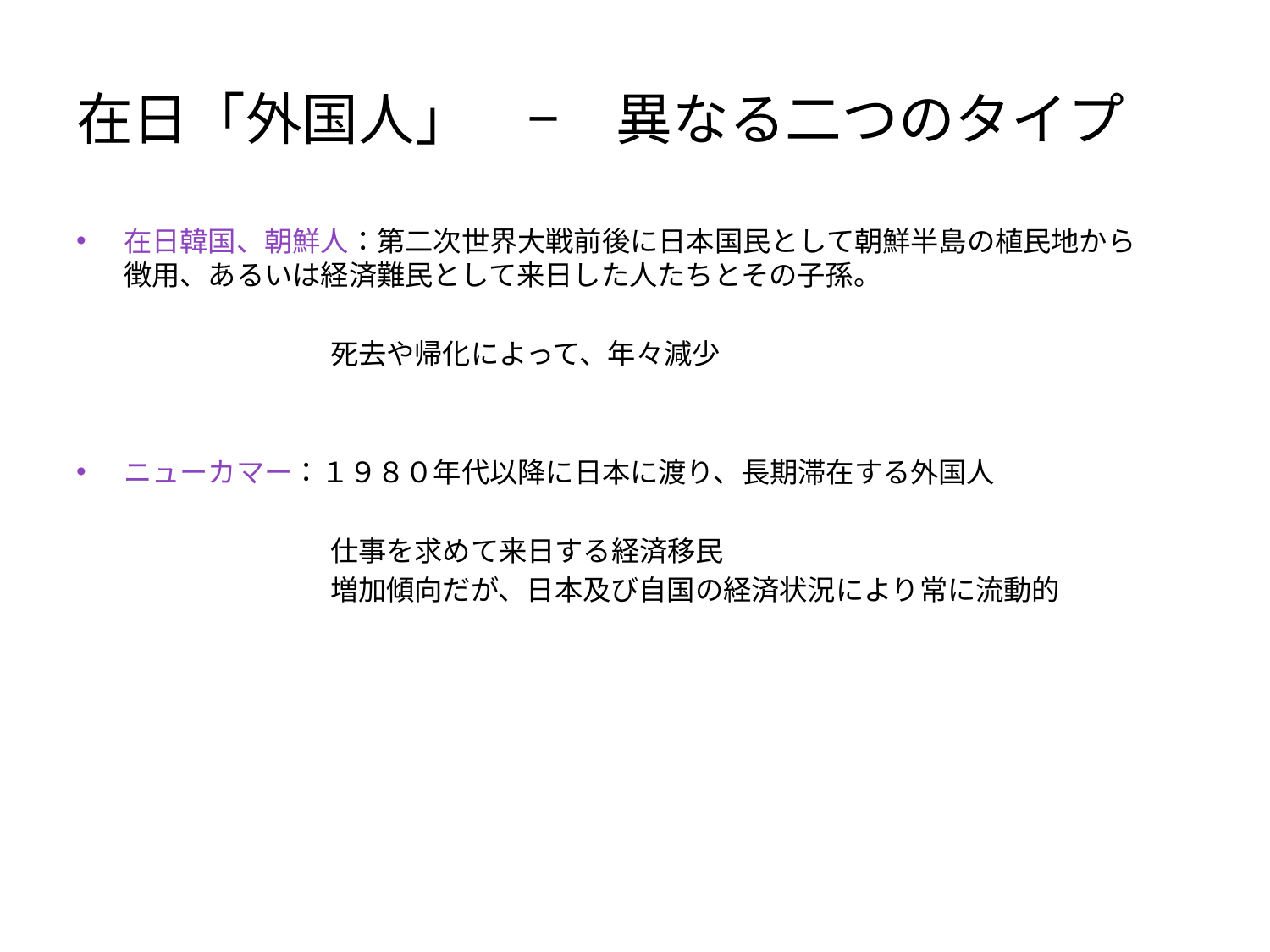

# 在日「外国人」　−　異なる二つのタイプ

在日韓国、朝鮮人：第二次世界大戦前後に日本国民として朝鮮半島の植民地から徴用、あるいは経済難民として来日した人たちとその子孫。

		死去や帰化によって、年々減少

ニューカマー：１９８０年代以降に日本に渡り、長期滞在する外国人

　		仕事を求めて来日する経済移民
		増加傾向だが、日本及び自国の経済状況により常に流動的